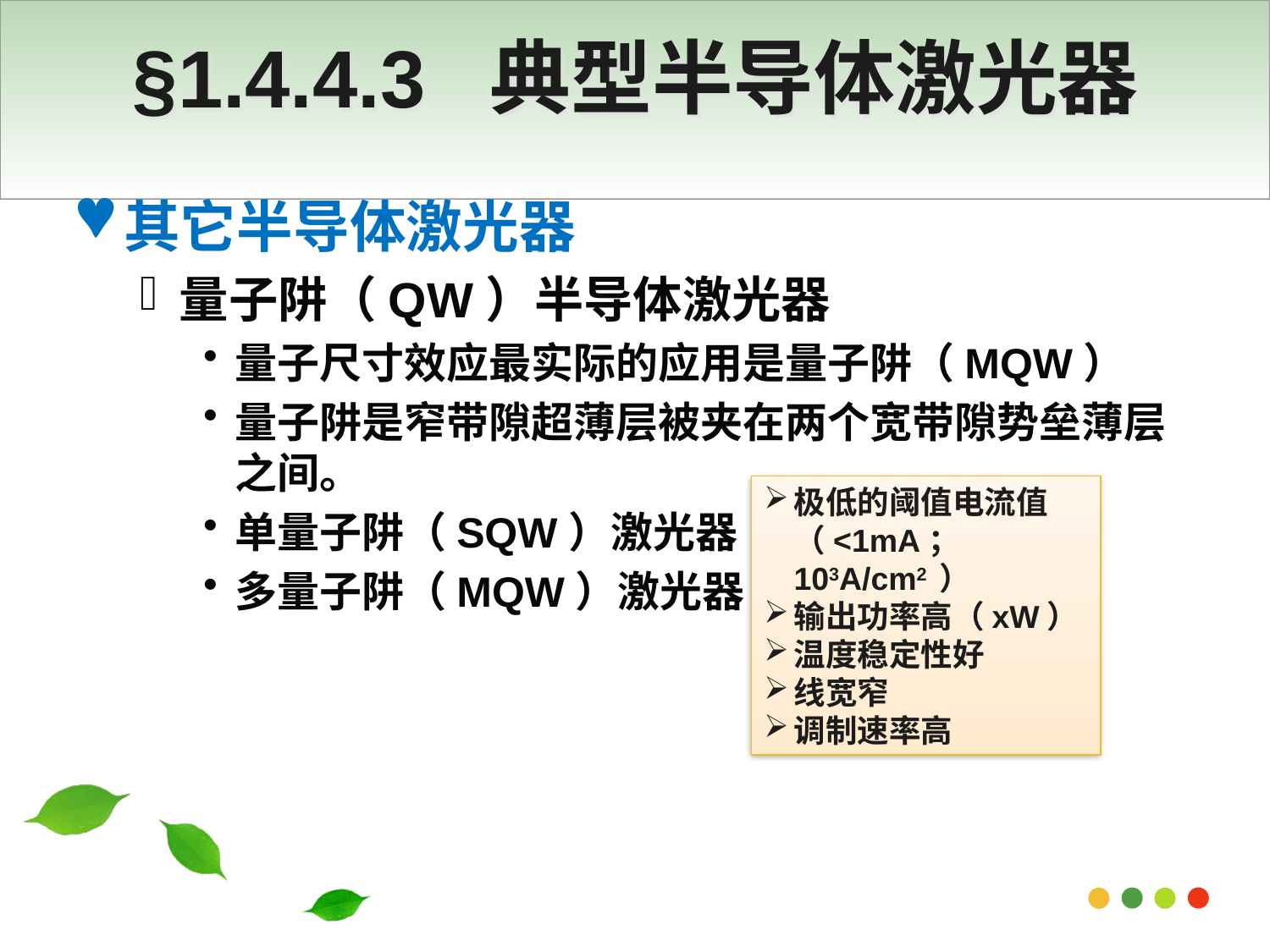

# §1.4.4.3  典型半导体激光器
其它半导体激光器
量子阱（QW）半导体激光器
量子尺寸效应最实际的应用是量子阱（MQW）
量子阱是窄带隙超薄层被夹在两个宽带隙势垒薄层之间。
单量子阱（SQW）激光器
多量子阱（MQW）激光器
极低的阈值电流值（<1mA； 103A/cm2 ）
输出功率高（xW）
温度稳定性好
线宽窄
调制速率高